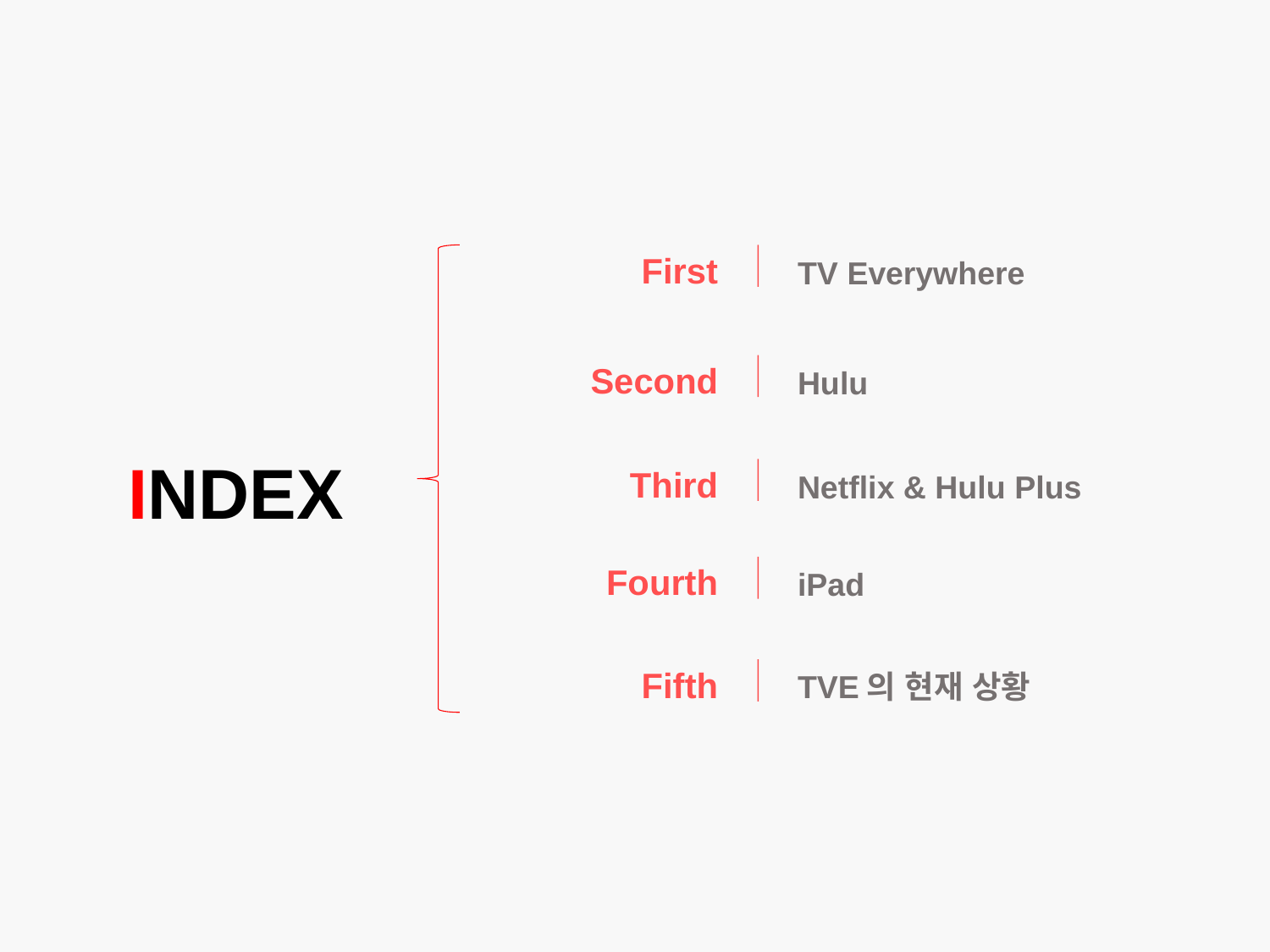

First
TV Everywhere

Second
Hulu
INDEX
Third
Netflix & Hulu Plus
Fourth
iPad
Fifth
TVE의 현재 상황